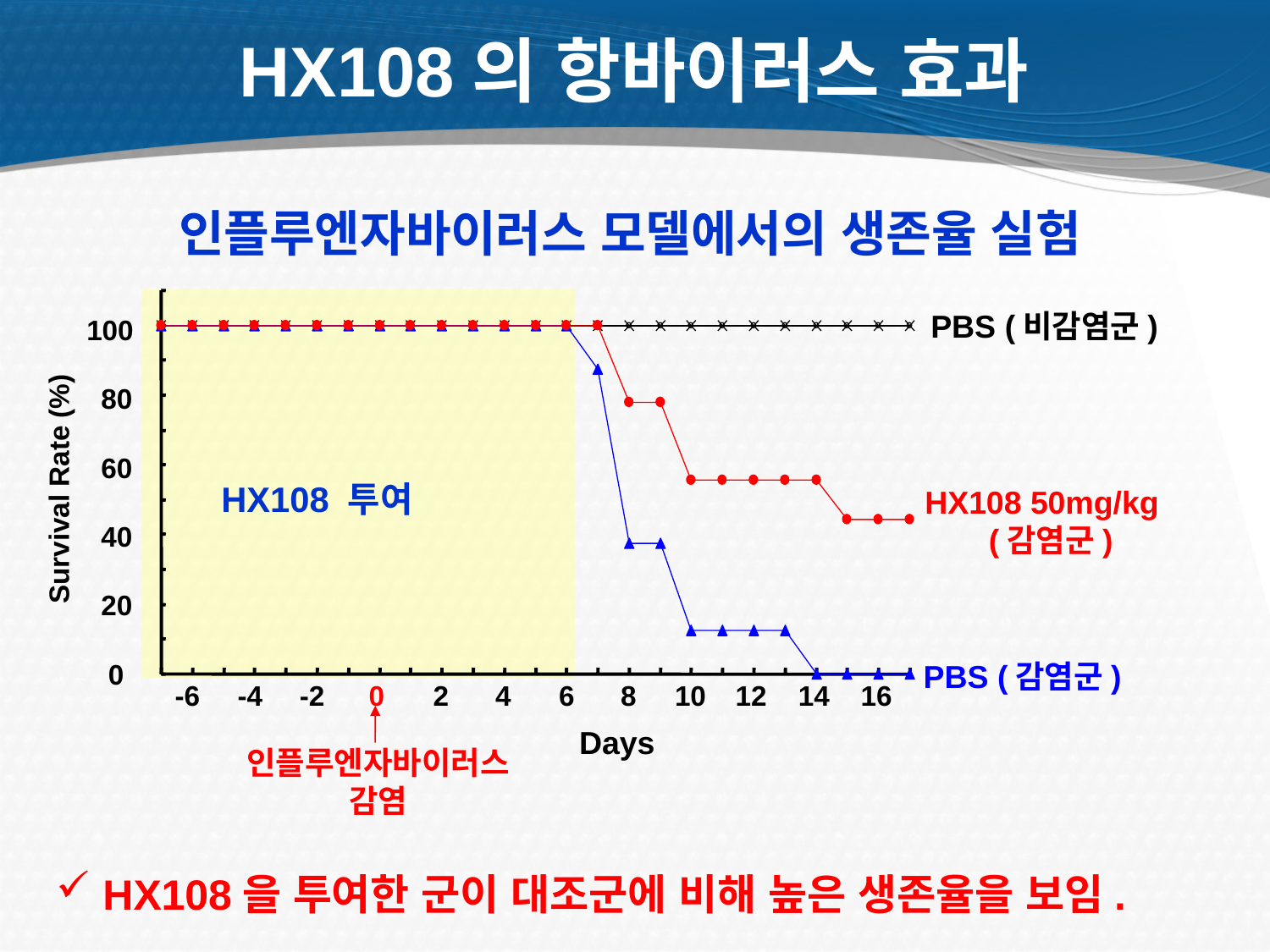

HX108의 항바이러스 효과
인플루엔자바이러스 모델에서의 생존율 실험

PBS (비감염군)
100
80
60
HX108 투여
 Survival Rate (%)
HX108 50mg/kg
(감염군)
40
20
0
PBS (감염군)
-6
-4
-2
0
2
4
6
8
10
12
14
16

Days
인플루엔자바이러스 감염
 HX108을 투여한 군이 대조군에 비해 높은 생존율을 보임.